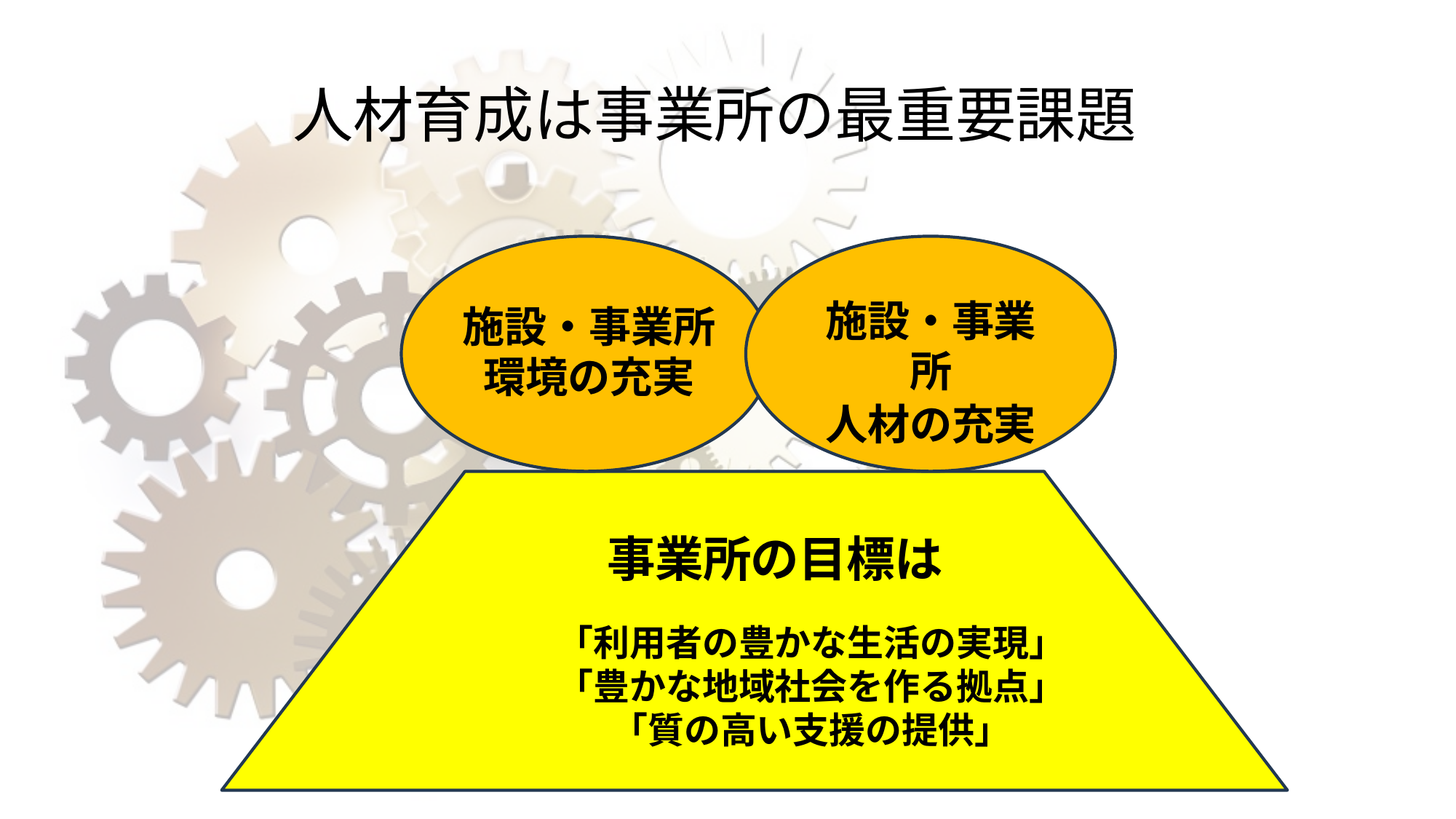

# 人材育成は事業所の最重要課題

施設・事業所環境の充実

施設・事業所
人材の充実

事業所の目標は

　　「利用者の豊かな生活の実現」
　　「豊かな地域社会を作る拠点」
　　「質の高い支援の提供」